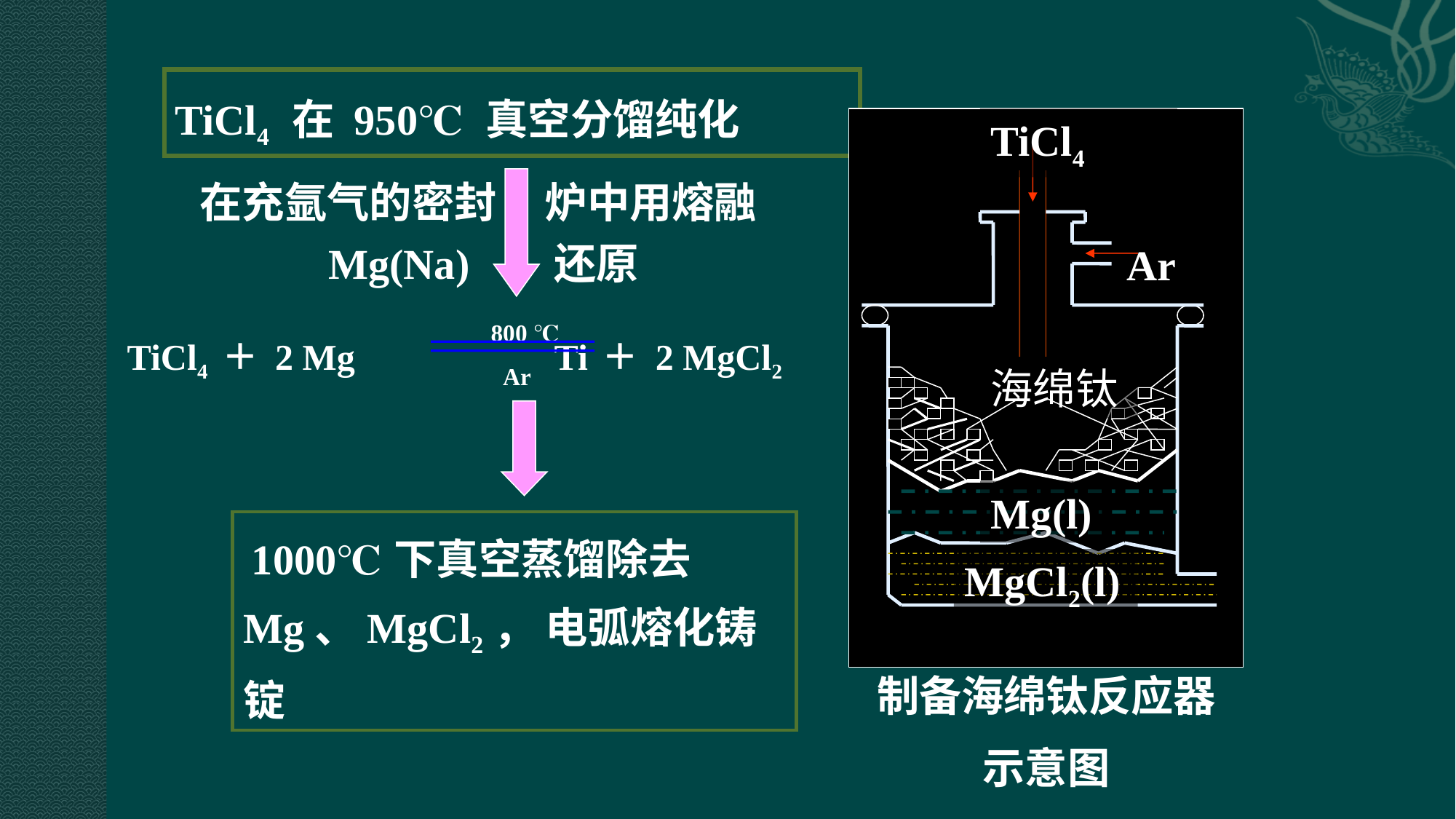

TiCl4  在 950℃ 真空分馏纯化

TiCl4

海绵钛

Mg(l)

MgCl2(l)

Ar

制备海绵钛反应器
示意图
在充氩气的密封     炉中用熔融Mg(Na)       还原

800 ℃
  Ar
TiCl4 ＋ 2 Mg                      Ti ＋ 2 MgCl2

 1000℃下真空蒸馏除去 Mg、MgCl2， 电弧熔化铸锭